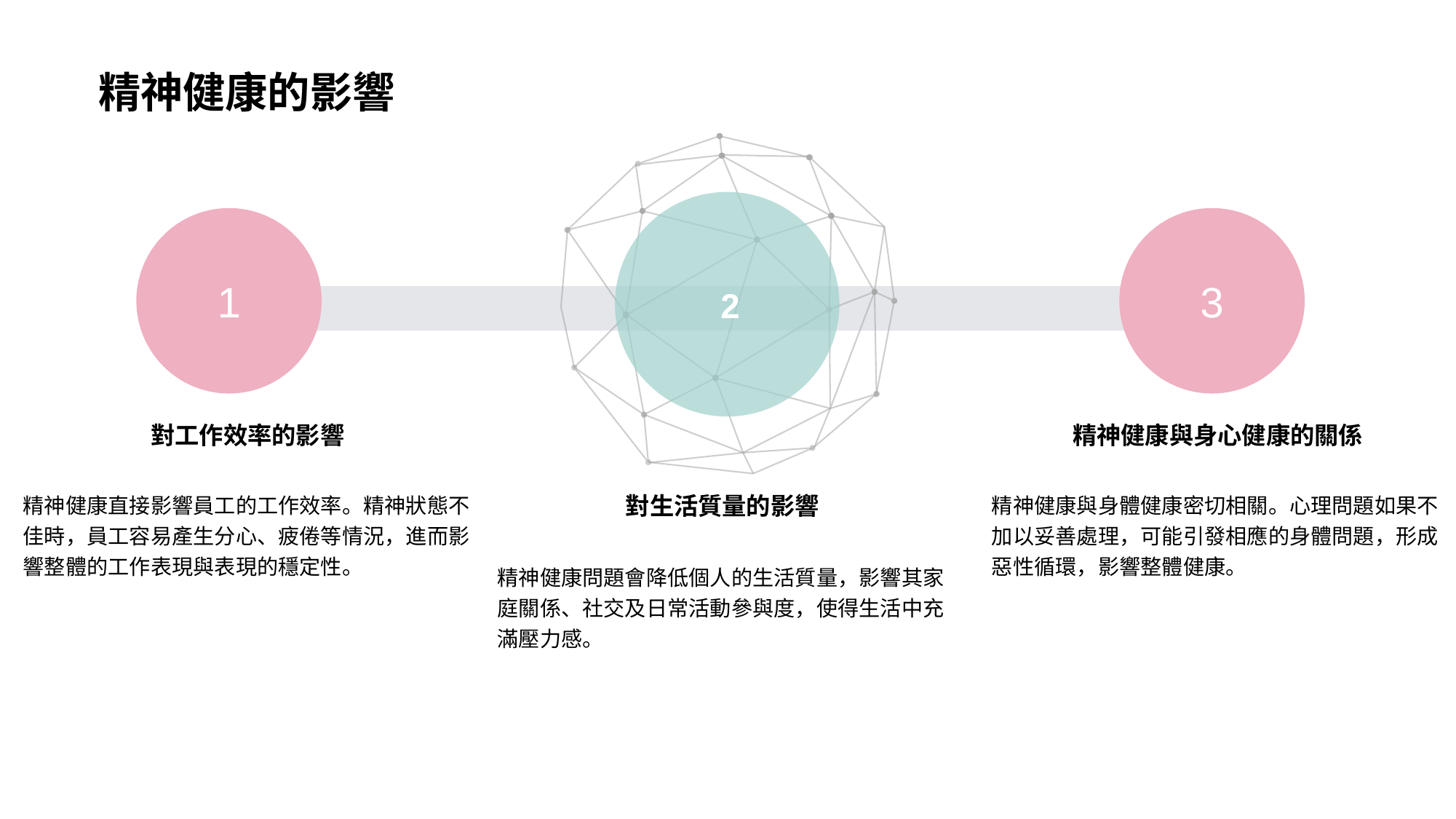

精神健康的影響

2
1
3

對工作效率的影響
精神健康與身心健康的關係
精神健康直接影響員工的工作效率。精神狀態不佳時，員工容易產生分心、疲倦等情況，進而影響整體的工作表現與表現的穩定性。
精神健康與身體健康密切相關。心理問題如果不加以妥善處理，可能引發相應的身體問題，形成惡性循環，影響整體健康。
對生活質量的影響
精神健康問題會降低個人的生活質量，影響其家庭關係、社交及日常活動參與度，使得生活中充滿壓力感。